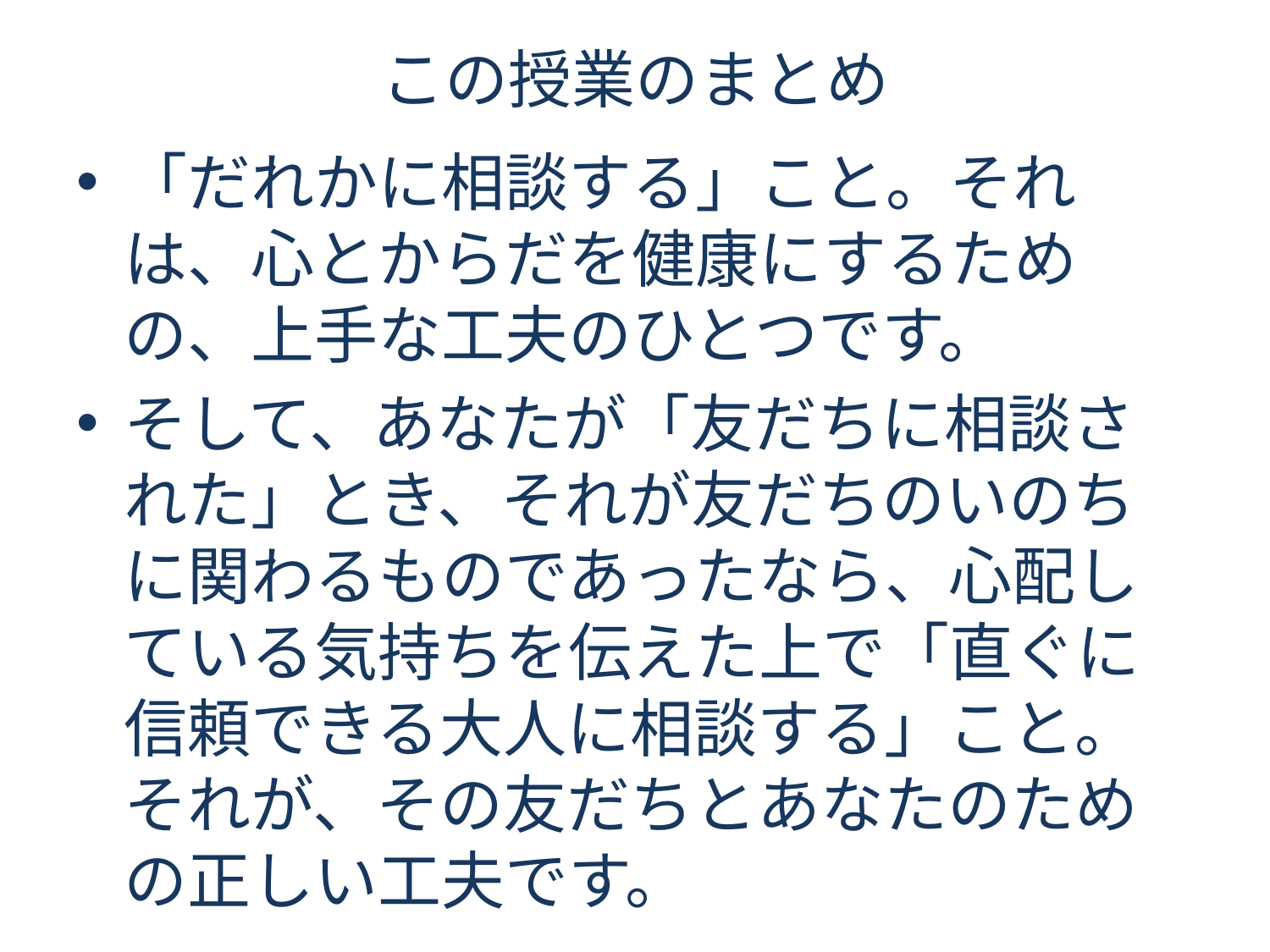

# この授業のまとめ
「だれかに相談する」こと。それは、心とからだを健康にするための、上手な工夫のひとつです。
そして、あなたが「友だちに相談された」とき、それが友だちのいのちに関わるものであったなら、心配している気持ちを伝えた上で「直ぐに信頼できる大人に相談する」こと。それが、その友だちとあなたのための正しい工夫です。